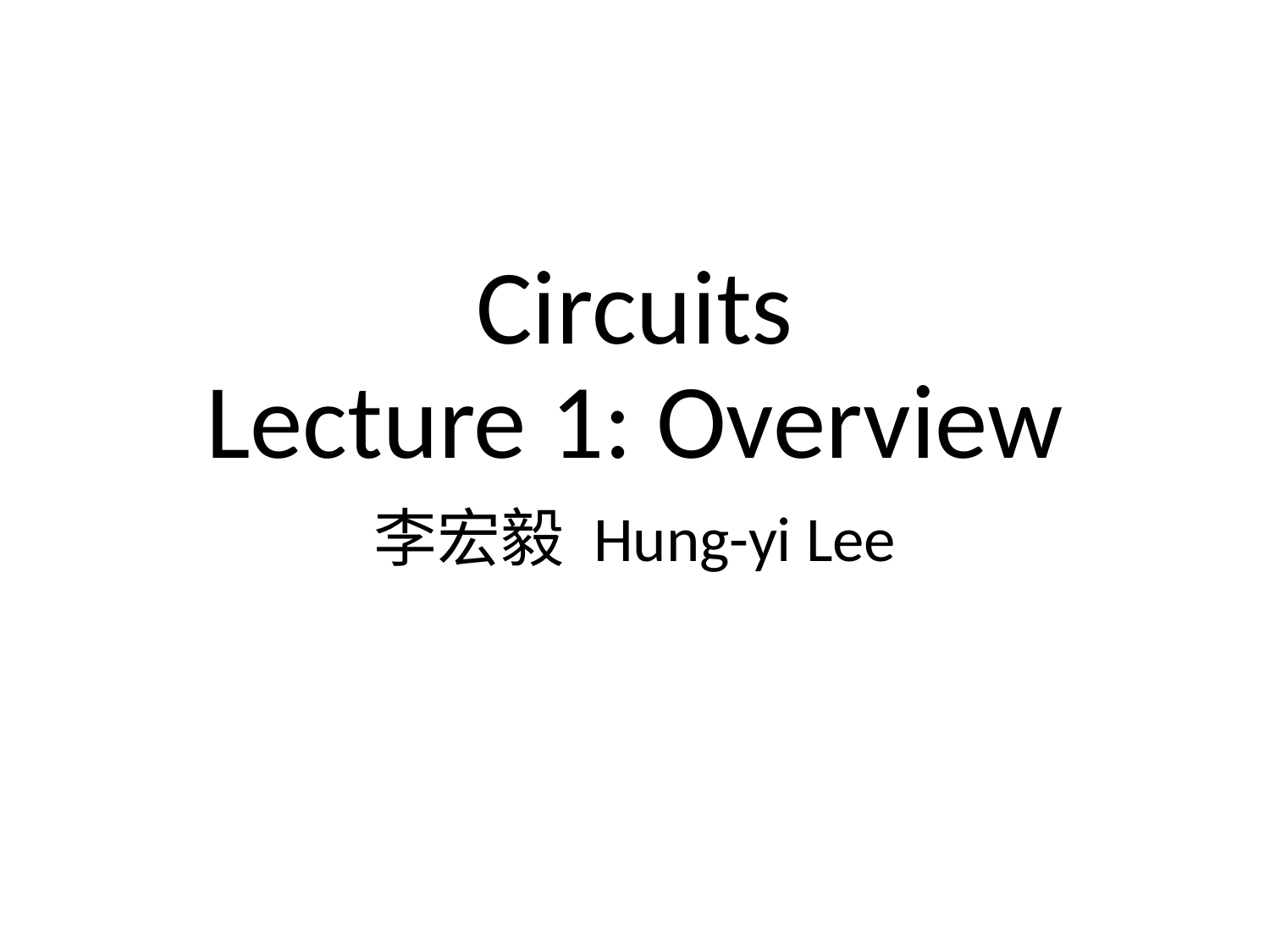

# Circuits Lecture 1: Overview
李宏毅 Hung-yi Lee